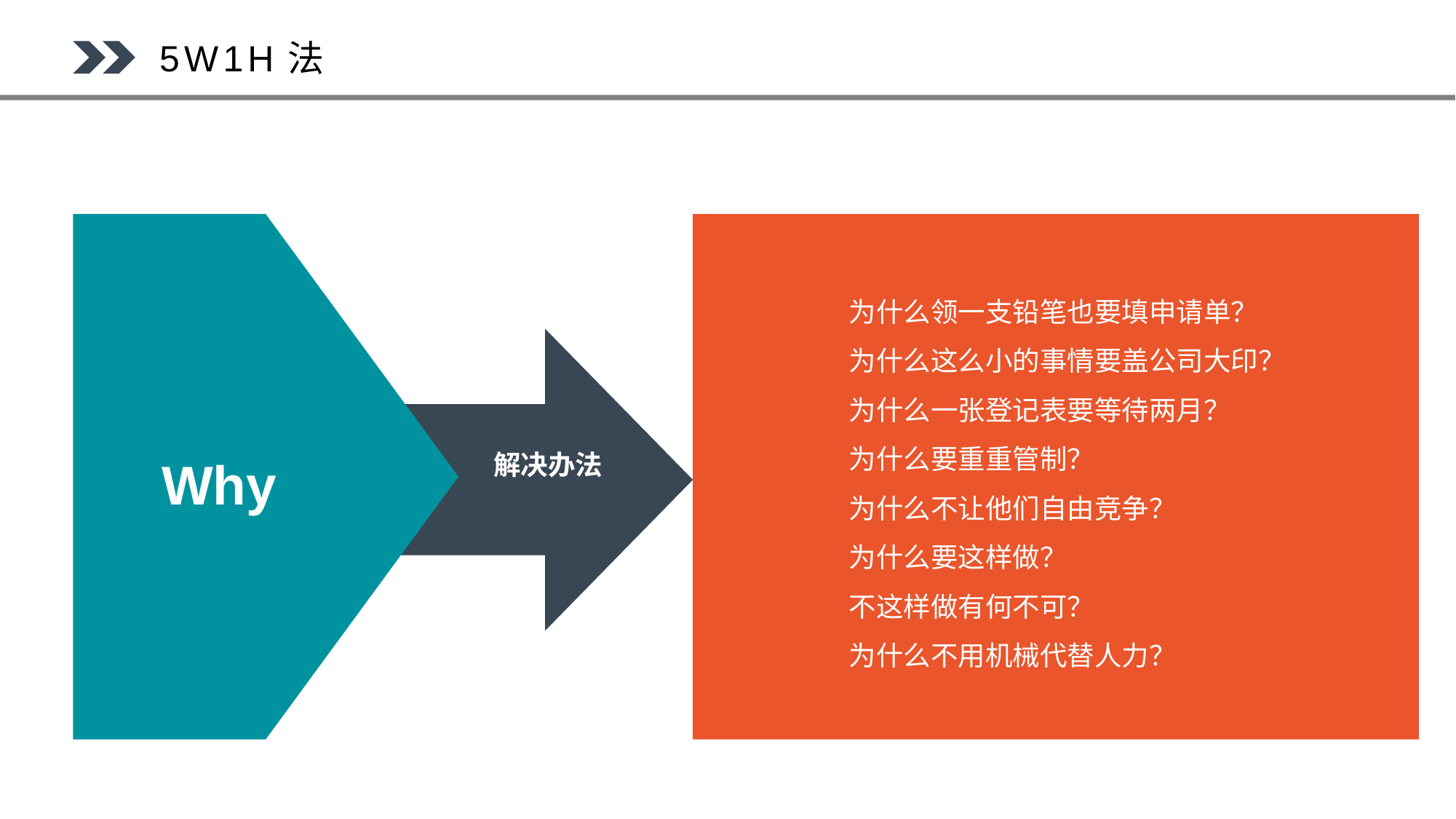

5W1H法

Why
解决办法
为什么领一支铅笔也要填申请单？
为什么这么小的事情要盖公司大印？
为什么一张登记表要等待两月？
为什么要重重管制？
为什么不让他们自由竞争？
为什么要这样做？
不这样做有何不可？
为什么不用机械代替人力？